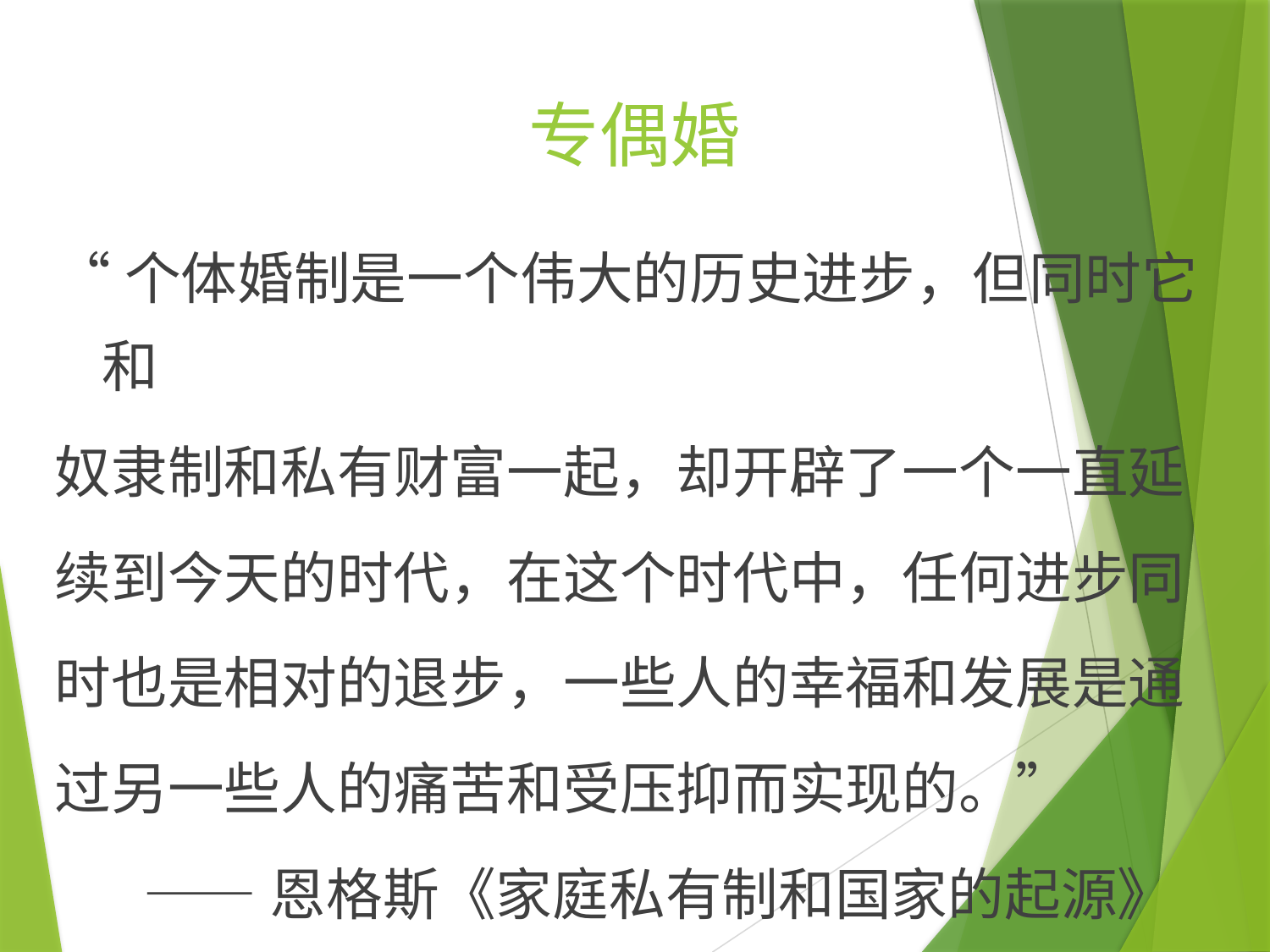

# 专偶婚
“个体婚制是一个伟大的历史进步，但同时它和
奴隶制和私有财富一起，却开辟了一个一直延
续到今天的时代，在这个时代中，任何进步同
时也是相对的退步，一些人的幸福和发展是通
过另一些人的痛苦和受压抑而实现的。”
       ——恩格斯《家庭私有制和国家的起源》